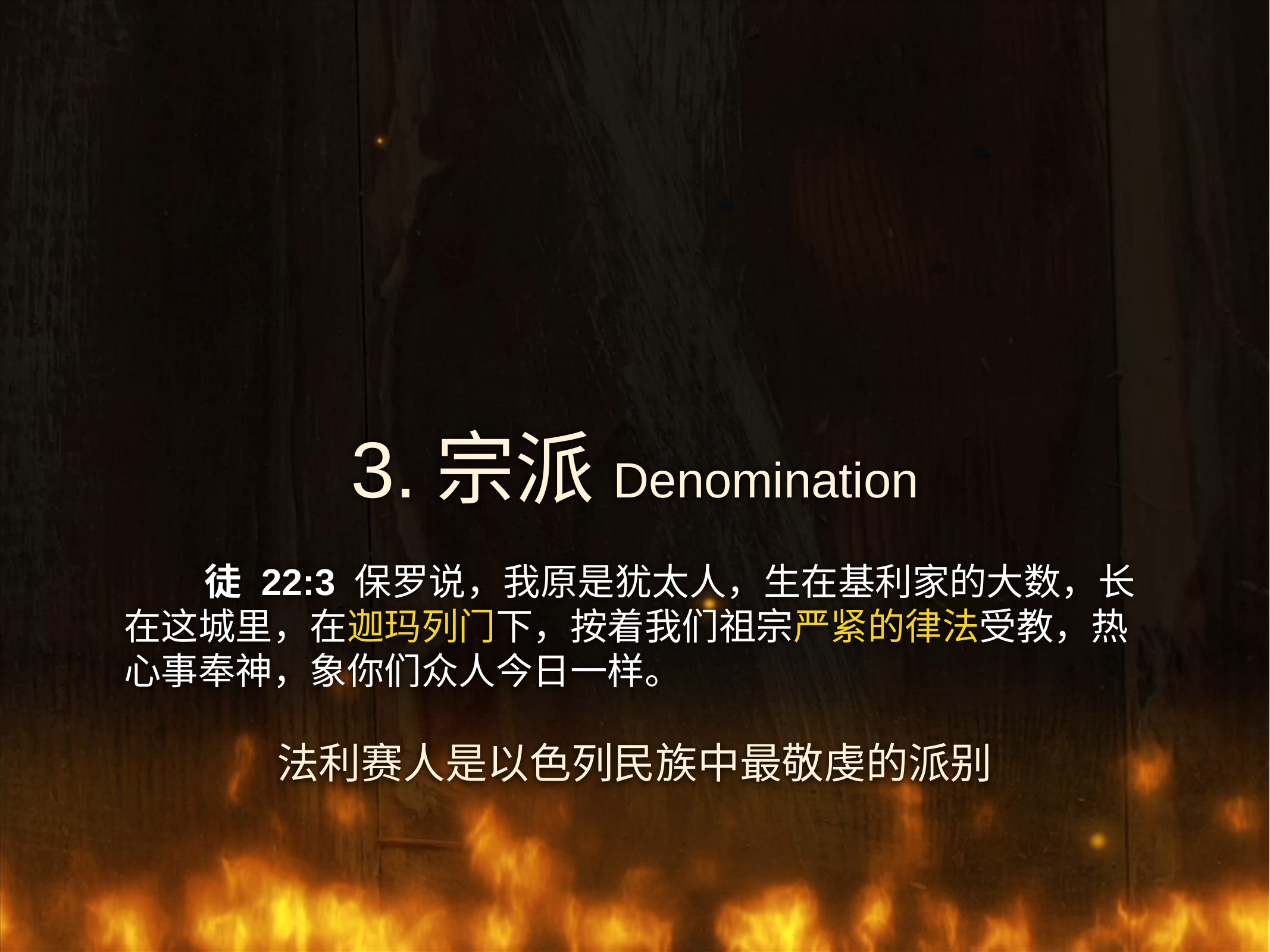

# 3.宗派Denomination

       徒 22:3 保罗说，我原是犹太人，生在基利家的大数，长在这城里，在迦玛列门下，按着我们祖宗严紧的律法受教，热心事奉神，象你们众人今日一样。

法利赛人是以色列民族中最敬虔的派别